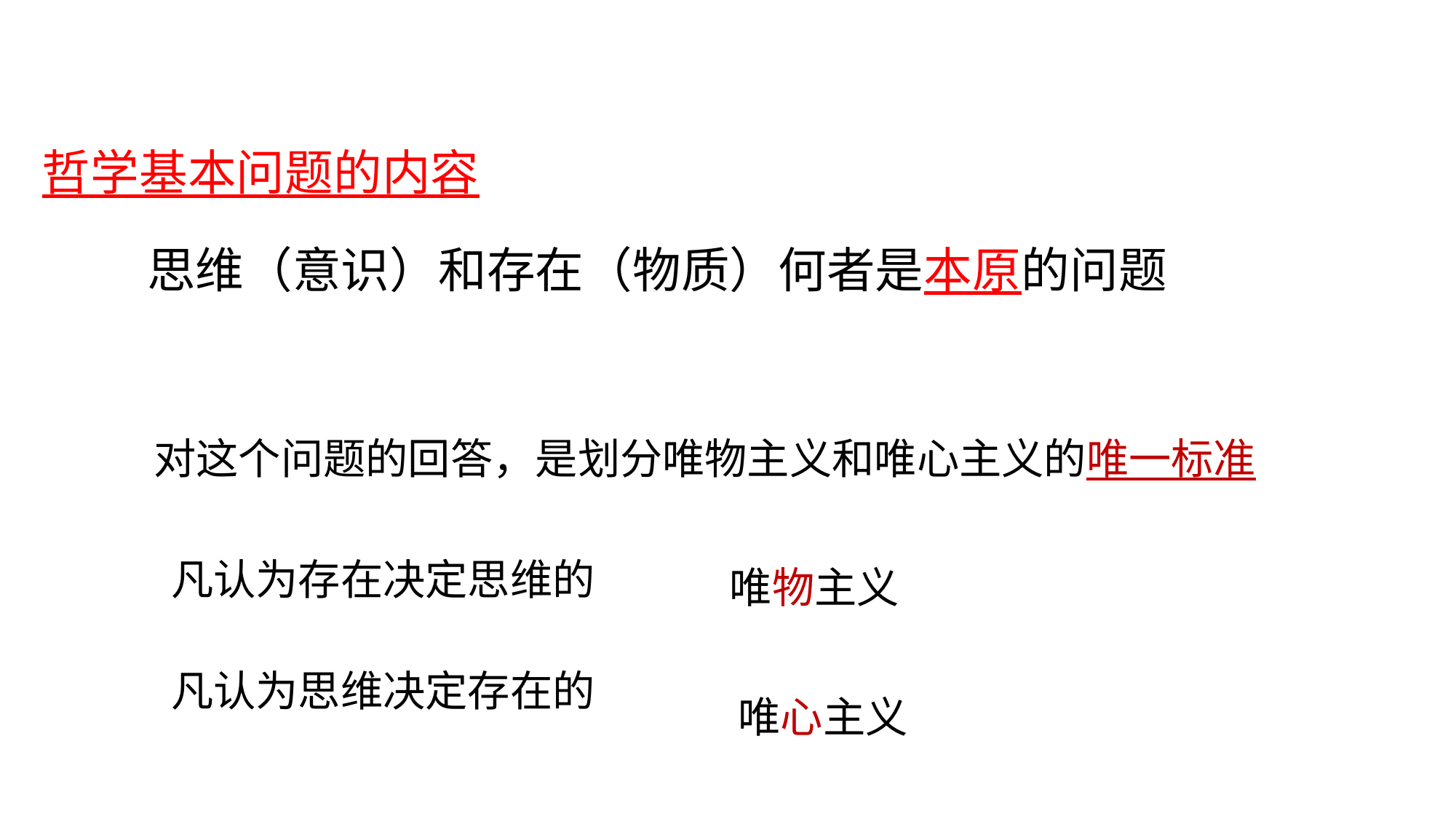

哲学基本问题的内容
      思维（意识）和存在（物质）何者是本原的问题
对这个问题的回答，是划分唯物主义和唯心主义的唯一标准
凡认为存在决定思维的
唯物主义
凡认为思维决定存在的
唯心主义